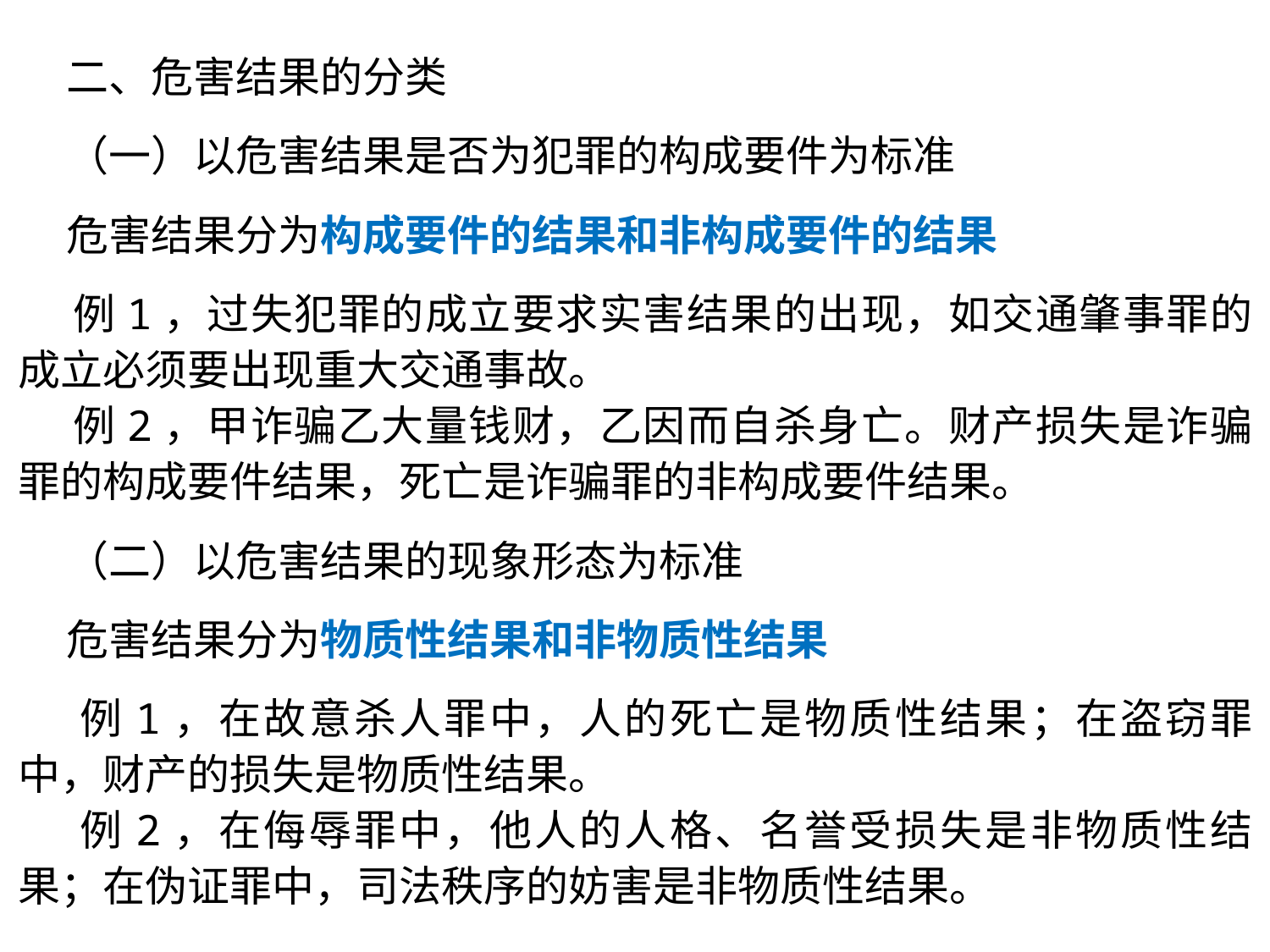

二、危害结果的分类

    （一）以危害结果是否为犯罪的构成要件为标准

    危害结果分为构成要件的结果和非构成要件的结果

    例1，过失犯罪的成立要求实害结果的出现，如交通肇事罪的成立必须要出现重大交通事故。
    例2，甲诈骗乙大量钱财，乙因而自杀身亡。财产损失是诈骗罪的构成要件结果，死亡是诈骗罪的非构成要件结果。

    （二）以危害结果的现象形态为标准

    危害结果分为物质性结果和非物质性结果

    例1，在故意杀人罪中，人的死亡是物质性结果；在盗窃罪中，财产的损失是物质性结果。
    例2，在侮辱罪中，他人的人格、名誉受损失是非物质性结果；在伪证罪中，司法秩序的妨害是非物质性结果。